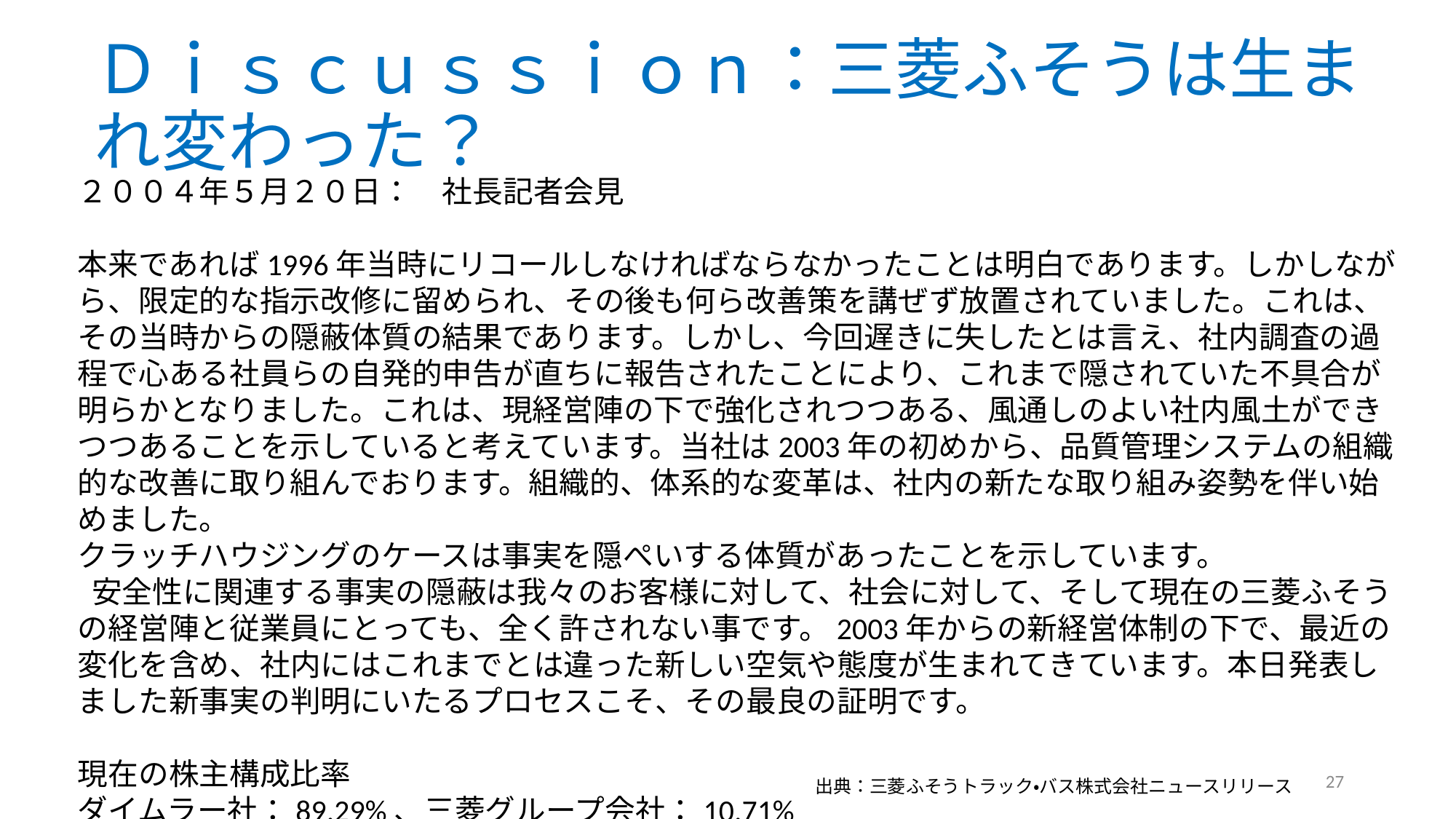

# Ｄｉｓｃｕｓｓｉｏｎ：三菱ふそうは生まれ変わった？
２００４年５月２０日：　社長記者会見

本来であれば1996年当時にリコールしなければならなかったことは明白であります。しかしながら、限定的な指示改修に留められ、その後も何ら改善策を講ぜず放置されていました。これは、その当時からの隠蔽体質の結果であります。しかし、今回遅きに失したとは言え、社内調査の過程で心ある社員らの自発的申告が直ちに報告されたことにより、これまで隠されていた不具合が明らかとなりました。これは、現経営陣の下で強化されつつある、風通しのよい社内風土ができつつあることを示していると考えています。当社は2003年の初めから、品質管理システムの組織的な改善に取り組んでおります。組織的、体系的な変革は、社内の新たな取り組み姿勢を伴い始めました。
クラッチハウジングのケースは事実を隠ぺいする体質があったことを示しています。
 安全性に関連する事実の隠蔽は我々のお客様に対して、社会に対して、そして現在の三菱ふそうの経営陣と従業員にとっても、全く許されない事です。2003年からの新経営体制の下で、最近の変化を含め、社内にはこれまでとは違った新しい空気や態度が生まれてきています。本日発表しました新事実の判明にいたるプロセスこそ、その最良の証明です。

現在の株主構成比率
ダイムラー社：89.29%、三菱グループ会社：10.71%
27
出典：三菱ふそうトラック・バス株式会社ニュースリリース